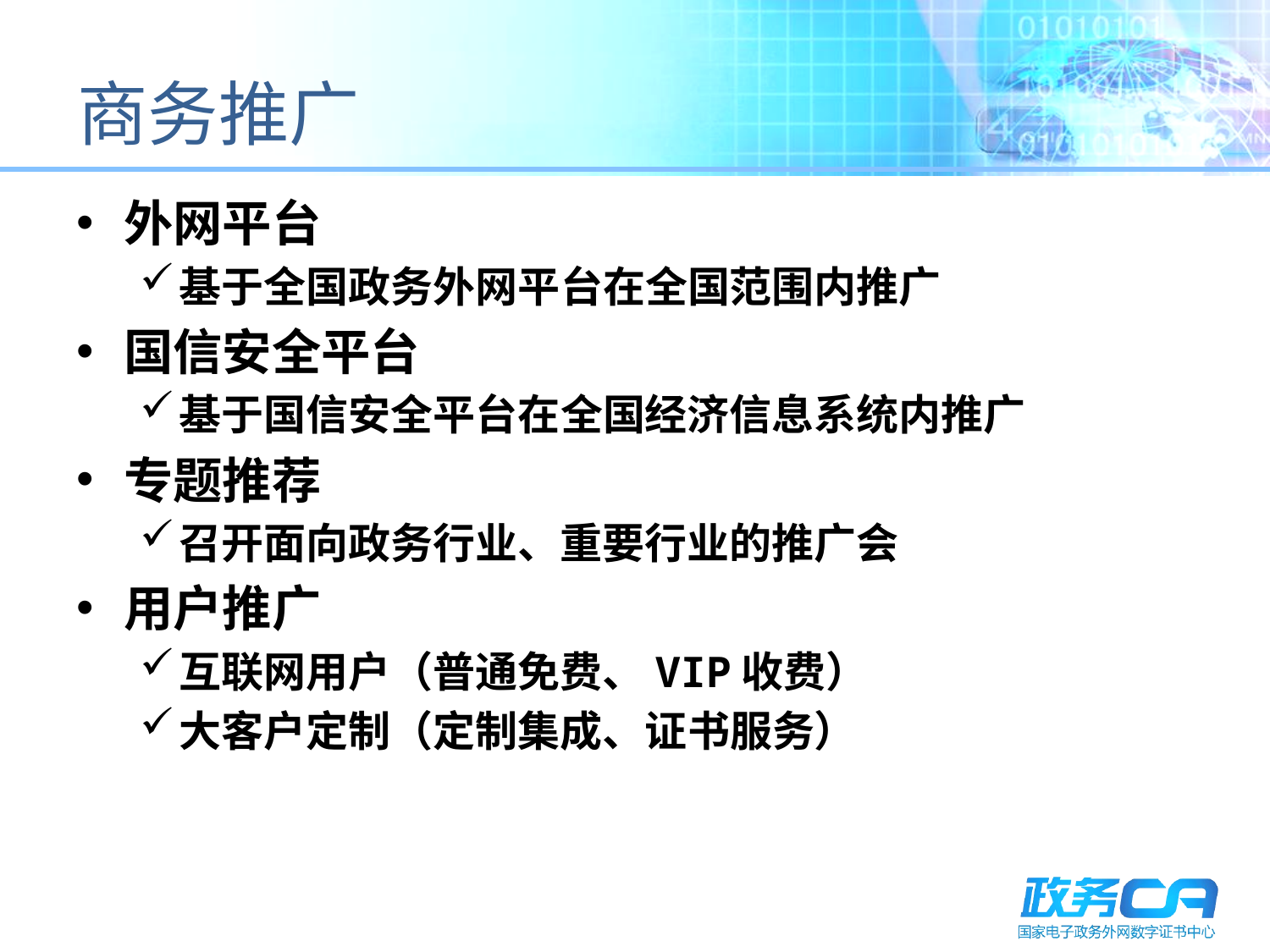

# 商务推广
外网平台
基于全国政务外网平台在全国范围内推广
国信安全平台
基于国信安全平台在全国经济信息系统内推广
专题推荐
召开面向政务行业、重要行业的推广会
用户推广
互联网用户（普通免费、VIP收费）
大客户定制（定制集成、证书服务）